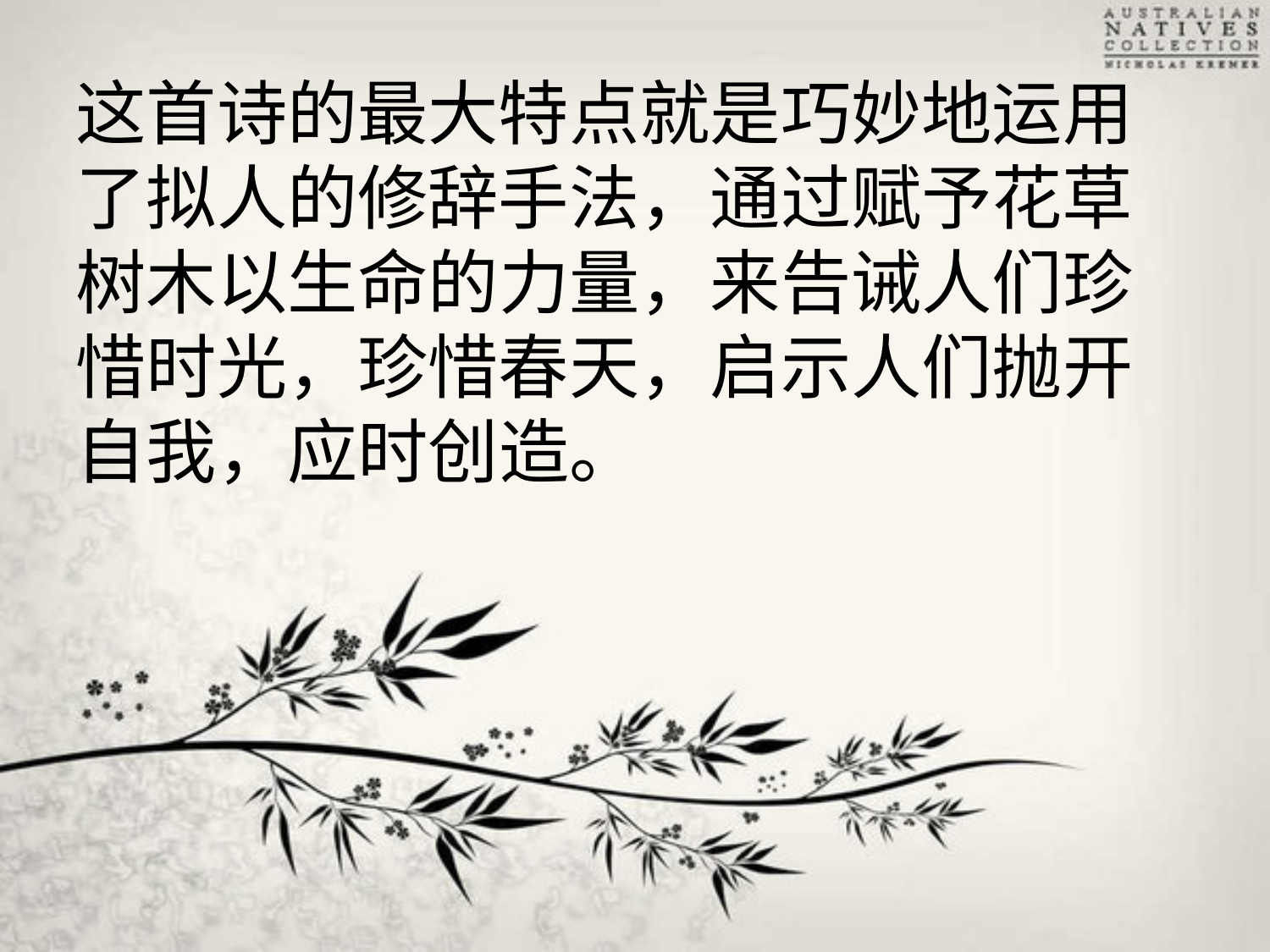

# 这首诗的最大特点就是巧妙地运用了拟人的修辞手法，通过赋予花草树木以生命的力量，来告诫人们珍惜时光，珍惜春天，启示人们抛开自我，应时创造。